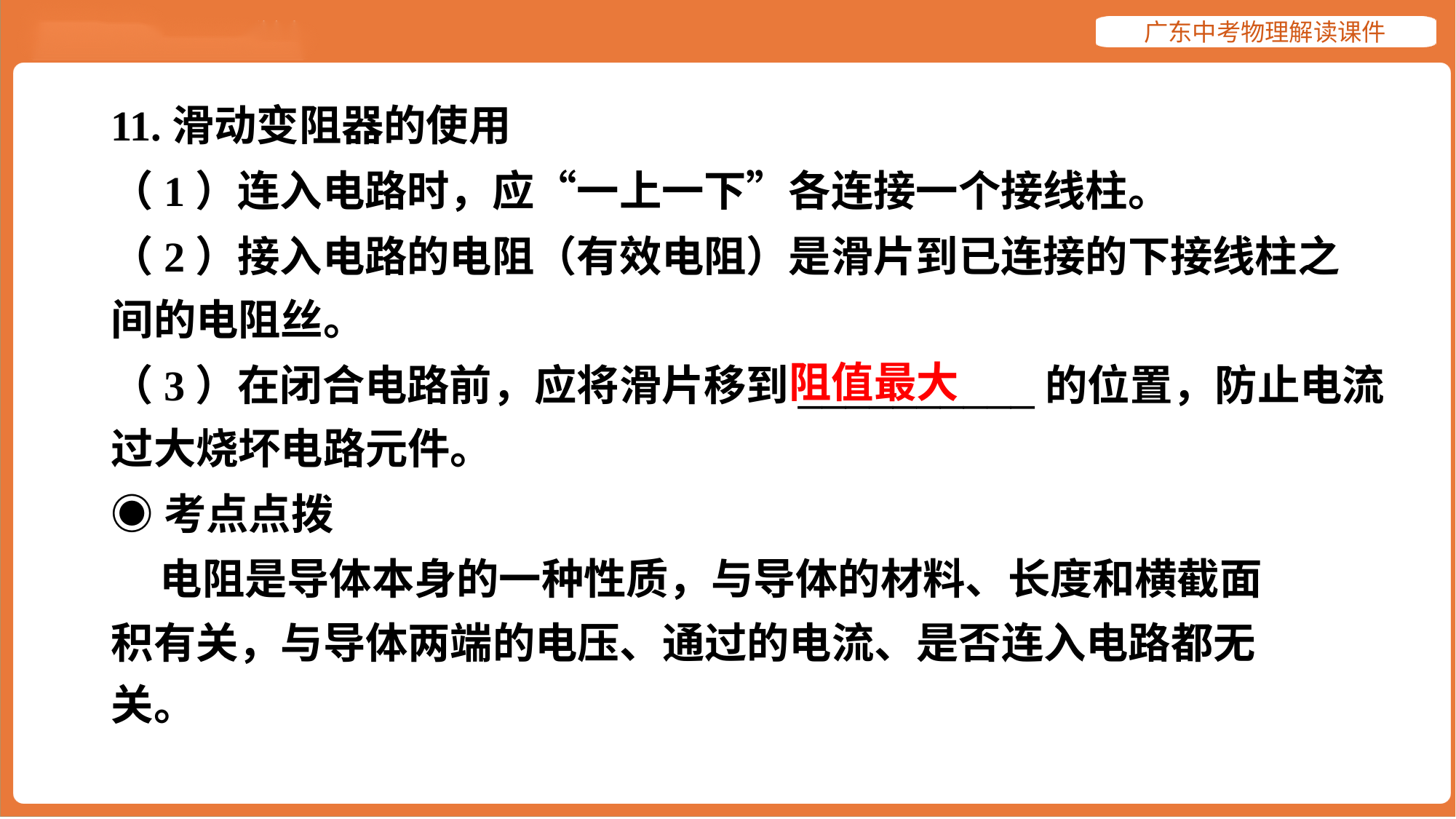

11.滑动变阻器的使用
（1）连入电路时，应“一上一下”各连接一个接线柱。
（2）接入电路的电阻（有效电阻）是滑片到已连接的下接线柱之
间的电阻丝。
（3）在闭合电路前，应将滑片移到__________的位置，防止电流
过大烧坏电路元件。
◉考点点拨
    电阻是导体本身的一种性质，与导体的材料、长度和横截面
积有关，与导体两端的电压、通过的电流、是否连入电路都无
关。#7.1
阻值最大